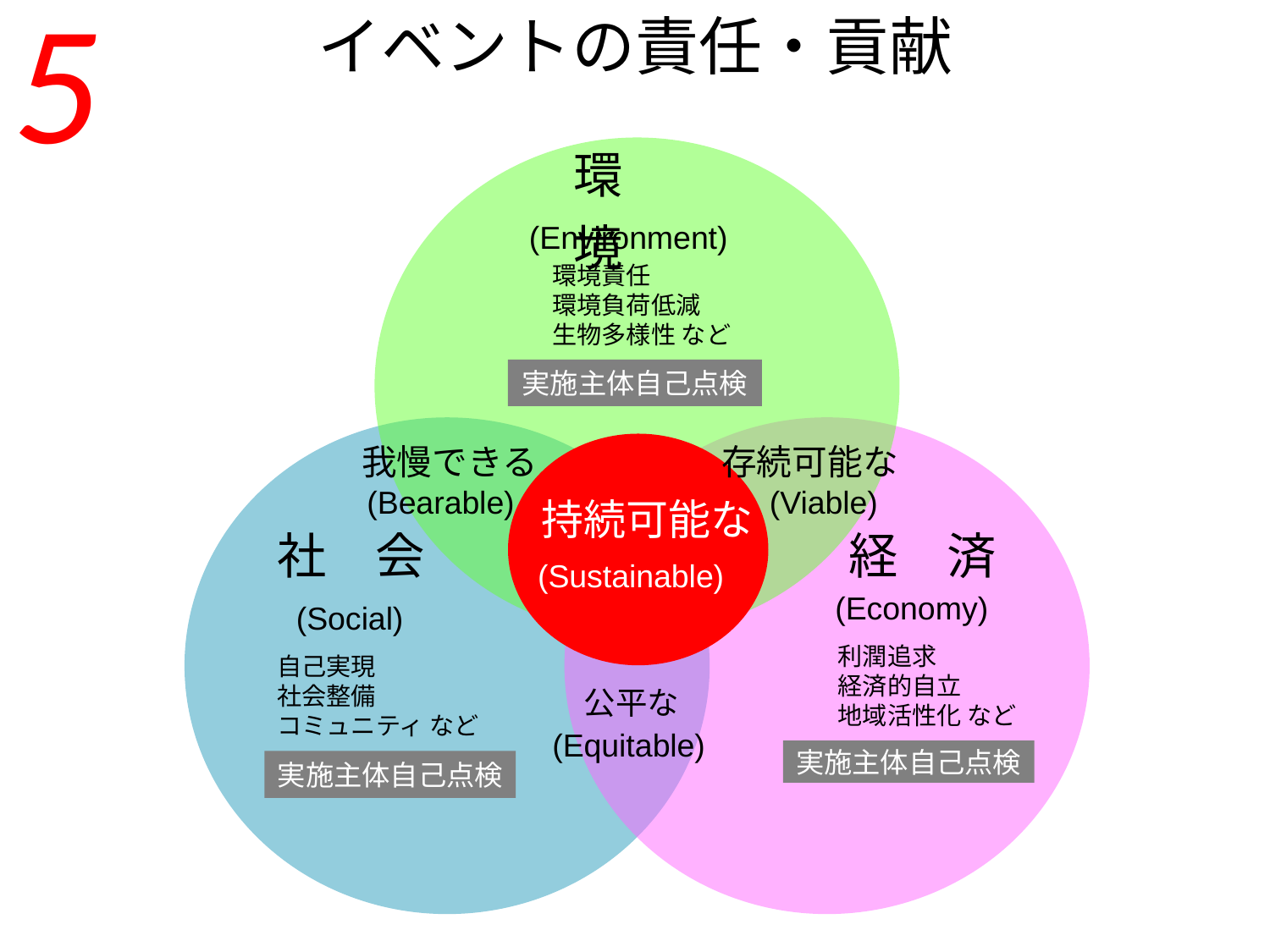

イベントの責任・貢献

5

環　境

(Environment)
環境責任
環境負荷低減
生物多様性 など
実施主体自己点検

我慢できる

存続可能な
(Bearable)
(Viable)
持続可能な
社　会
経　済
(Sustainable)
(Economy)
(Social)
利潤追求
経済的自立
地域活性化 など
自己実現
社会整備
コミュニティ など
公平な
(Equitable)
実施主体自己点検
実施主体自己点検